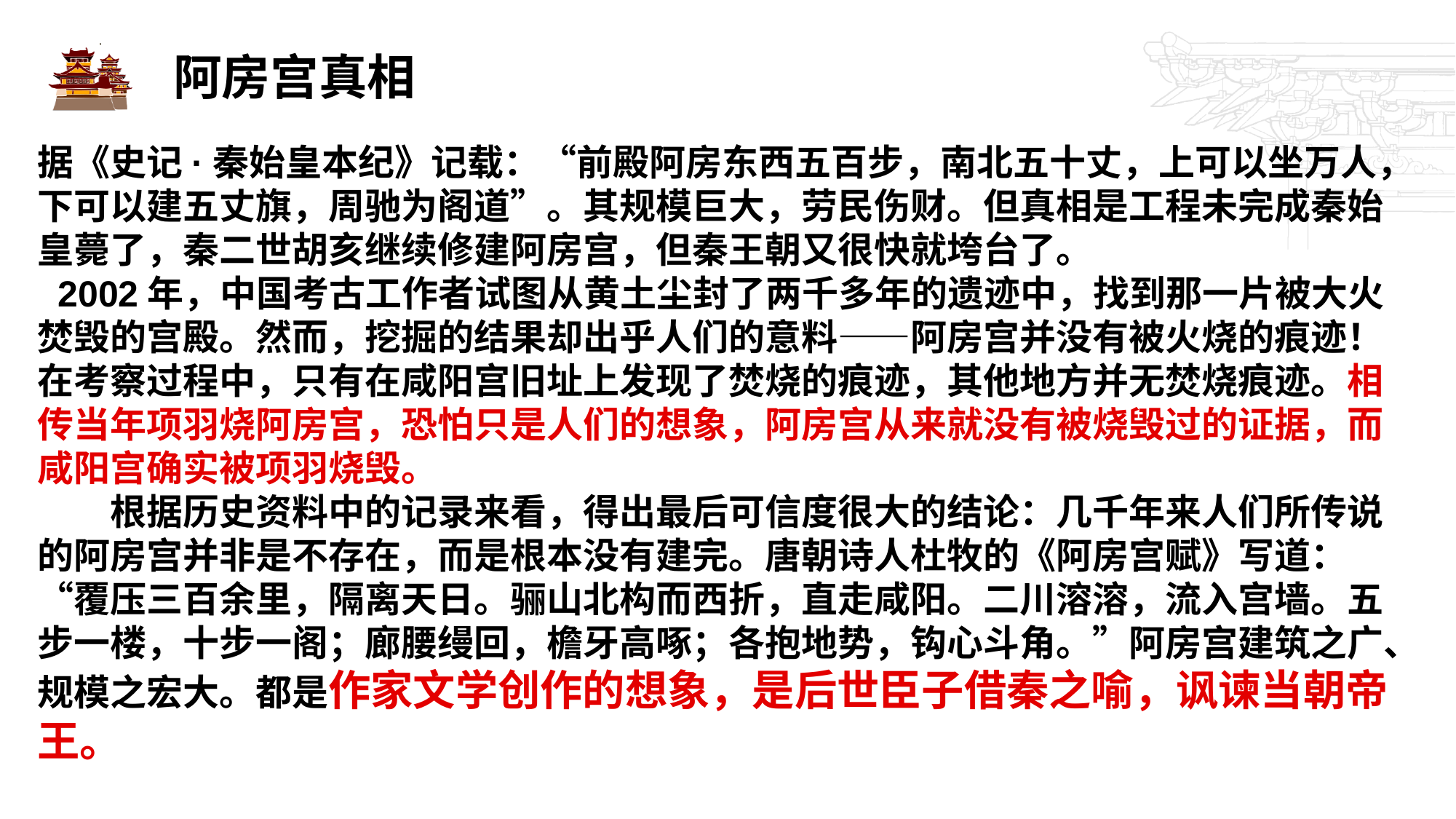

阿房宫真相
据《史记·秦始皇本纪》记载：“前殿阿房东西五百步，南北五十丈，上可以坐万人，下可以建五丈旗，周驰为阁道”。其规模巨大，劳民伤财。但真相是工程未完成秦始皇薨了，秦二世胡亥继续修建阿房宫，但秦王朝又很快就垮台了。
  2002年，中国考古工作者试图从黄土尘封了两千多年的遗迹中，找到那一片被大火焚毁的宫殿。然而，挖掘的结果却出乎人们的意料——阿房宫并没有被火烧的痕迹！在考察过程中，只有在咸阳宫旧址上发现了焚烧的痕迹，其他地方并无焚烧痕迹。相传当年项羽烧阿房宫，恐怕只是人们的想象，阿房宫从来就没有被烧毁过的证据，而咸阳宫确实被项羽烧毁。
　　根据历史资料中的记录来看，得出最后可信度很大的结论：几千年来人们所传说的阿房宫并非是不存在，而是根本没有建完。唐朝诗人杜牧的《阿房宫赋》写道：“覆压三百余里，隔离天日。骊山北构而西折，直走咸阳。二川溶溶，流入宫墙。五步一楼，十步一阁；廊腰缦回，檐牙高啄；各抱地势，钩心斗角。”阿房宫建筑之广、规模之宏大。都是作家文学创作的想象，是后世臣子借秦之喻，讽谏当朝帝王。